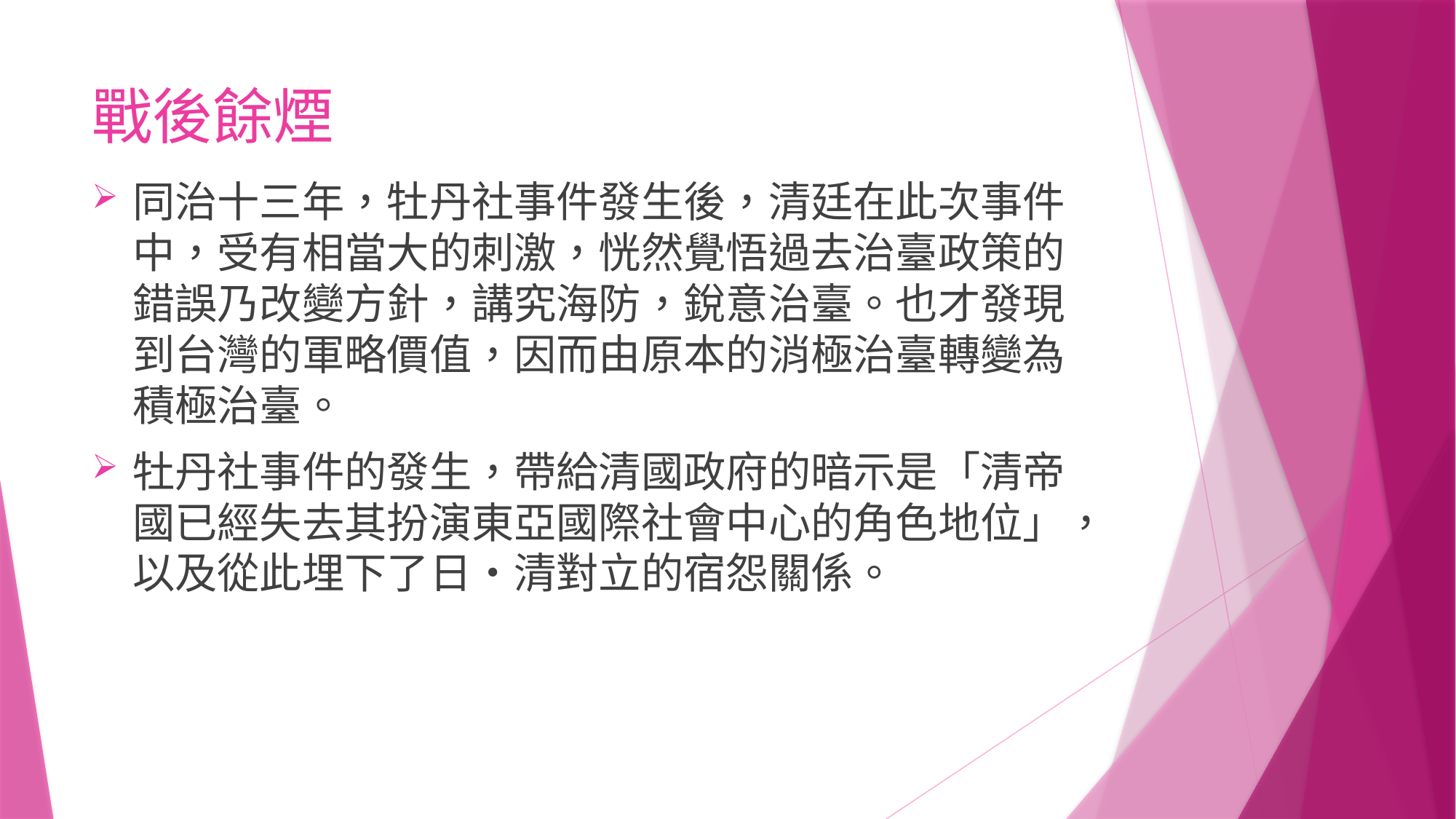

# 戰後餘煙
同治十三年，牡丹社事件發生後，清廷在此次事件中，受有相當大的刺激，恍然覺悟過去治臺政策的錯誤乃改變方針，講究海防，銳意治臺。也才發現到台灣的軍略價值，因而由原本的消極治臺轉變為積極治臺。
牡丹社事件的發生，帶給清國政府的暗示是「清帝國已經失去其扮演東亞國際社會中心的角色地位」，以及從此埋下了日‧清對立的宿怨關係。